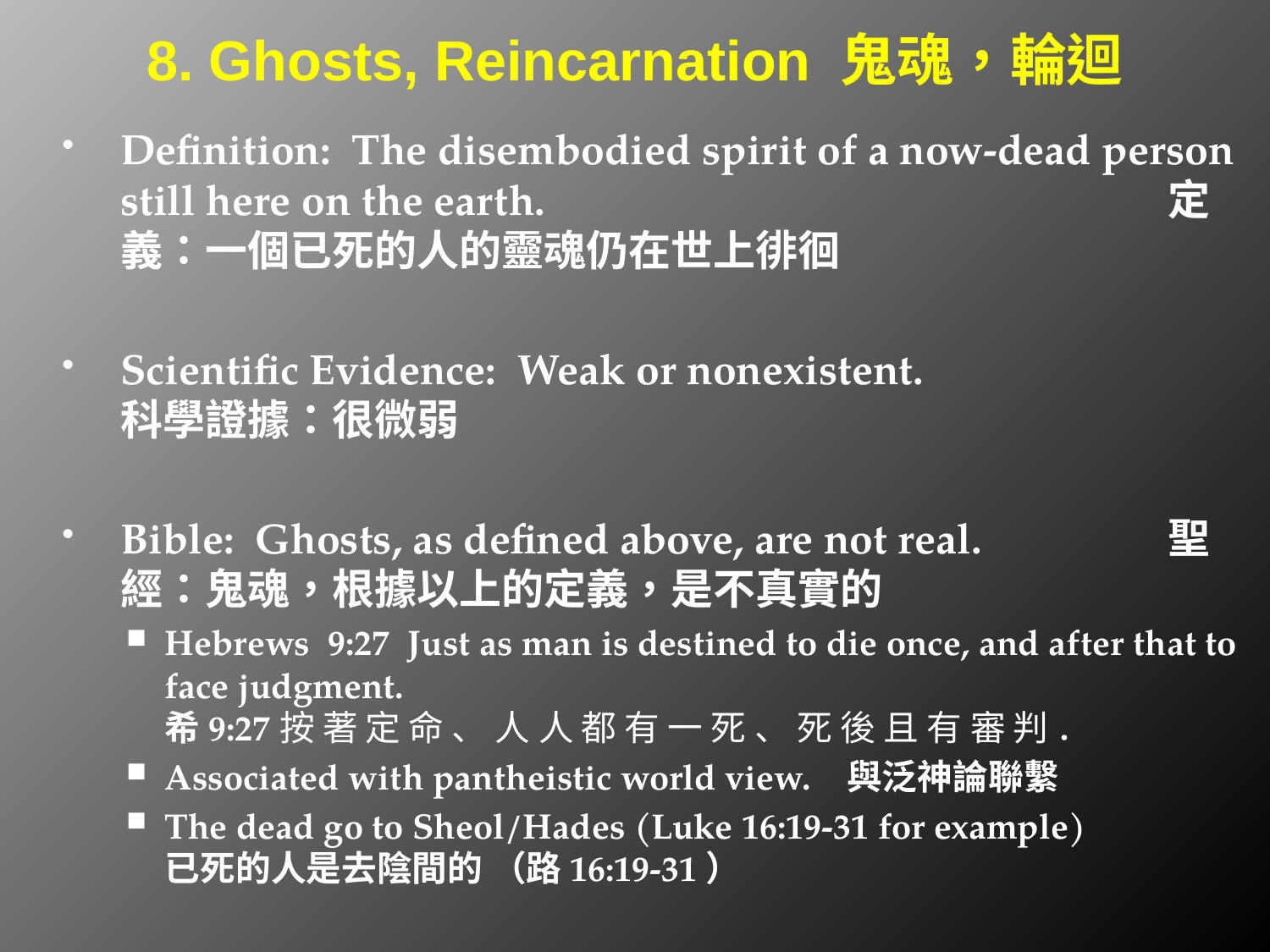

# 8. Ghosts, Reincarnation 鬼魂，輪迴
Definition:  The disembodied spirit of a now-dead person still here on the earth. 			    	              定義：一個已死的人的靈魂仍在世上徘徊

Scientific Evidence:  Weak or nonexistent.                          科學證據：很微弱

Bible:  Ghosts, as defined above, are not real. 	              聖經：鬼魂，根據以上的定義，是不真實的
Hebrews  9:27  Just as man is destined to die once, and after that to face judgment.       						   希9:27按 著 定 命 、 人 人 都 有 一 死 、 死 後 且 有 審 判 ．
Associated with pantheistic world view.   與泛神論聯繫
The dead go to Sheol/Hades (Luke 16:19-31 for example) 	    已死的人是去陰間的 （路16:19-31）